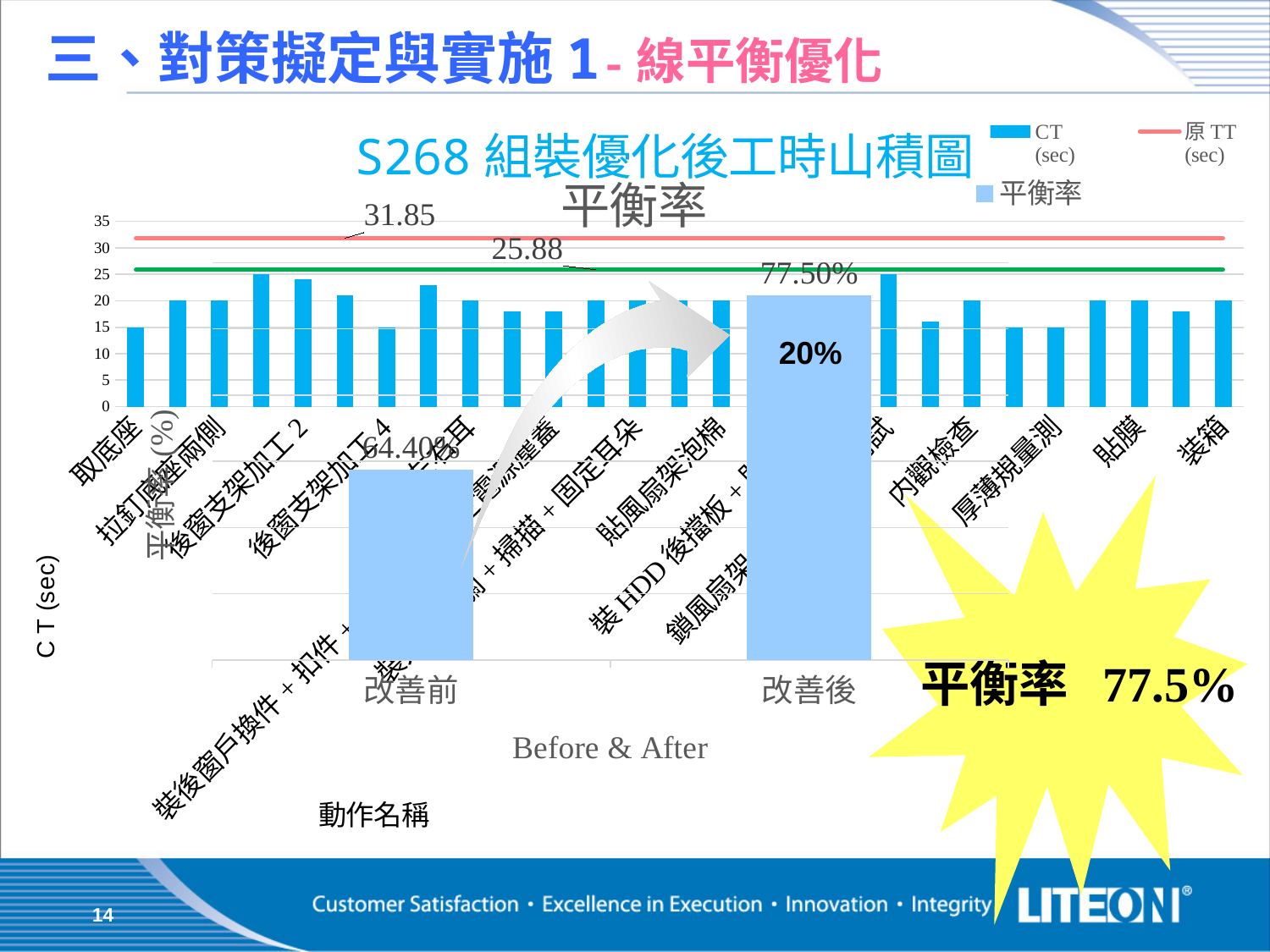

三、對策擬定與實施1-線平衡優化

### Chart: S268組裝優化後工時山積圖

| Category | CT
(sec) | 原TT
(sec) | 需求TT
(sec) |
|---|---|---|---|
| 取底座 | 15.0 | 31.85 | 25.88 |
| 檢查底座 | 20.0 | 31.85 | 25.88 |
| 拉釘底座兩側 | 20.0 | 31.85 | 25.88 |
| 裝後窗支架打拉釘1 | 25.0 | 31.85 | 25.88 |
| 後窗支架加工2 | 24.0 | 31.85 | 25.88 |
| 後窗支架加工3 | 21.0 | 31.85 | 25.88 |
| 後窗支架加工4 | 15.0 | 31.85 | 25.88 |
| 裝左右耳 | 23.0 | 31.85 | 25.88 |
| 鎖左右耳 | 20.0 | 31.85 | 25.88 |
| 鎖後窗支架螺絲+電源盒全檢+貼機箱條碼 | 18.0 | 31.85 | 25.88 |
| 裝後窗戶換件+扣件+放附件+固定電源塵蓋 | 18.0 | 31.85 | 25.88 |
| 左右線材導通測試 | 20.0 | 31.85 | 25.88 |
| 裝入侵開關+掃描+固定耳朵 | 20.0 | 31.85 | 25.88 |
| HDD全檢+信息卡 | 20.0 | 31.85 | 25.88 |
| 貼風扇架泡棉 | 20.0 | 31.85 | 25.88 |
| 裝風扇+鎖風扇架 | 20.0 | 31.85 | 25.88 |
| 裝HDD後擋板+貼線扣 | 20.0 | 31.85 | 25.88 |
| 組風扇 | 15.0 | 31.85 | 25.88 |
| 鎖風扇架+入侵開關測試 | 25.0 | 31.85 | 25.88 |
| 鎖後窗+鎖風扇架 | 16.0 | 31.85 | 25.88 |
| 内觀檢查 | 20.0 | 31.85 | 25.88 |
| 裝上蓋 | 15.0 | 31.85 | 25.88 |
| 厚薄規量測 | 15.0 | 31.85 | 25.88 |
| 外觀檢查 | 20.0 | 31.85 | 25.88 |
| 貼膜 | 20.0 | 31.85 | 25.88 |
| 掃描+貼包材 | 18.0 | 31.85 | 25.88 |
| 装箱 | 20.0 | 31.85 | 25.88 |

### Chart:

| Category | 平衡率 |
|---|---|
| 改善前 | 0.644 |
| 改善後 | 0.775 |
20%

平衡率  77.5%
14